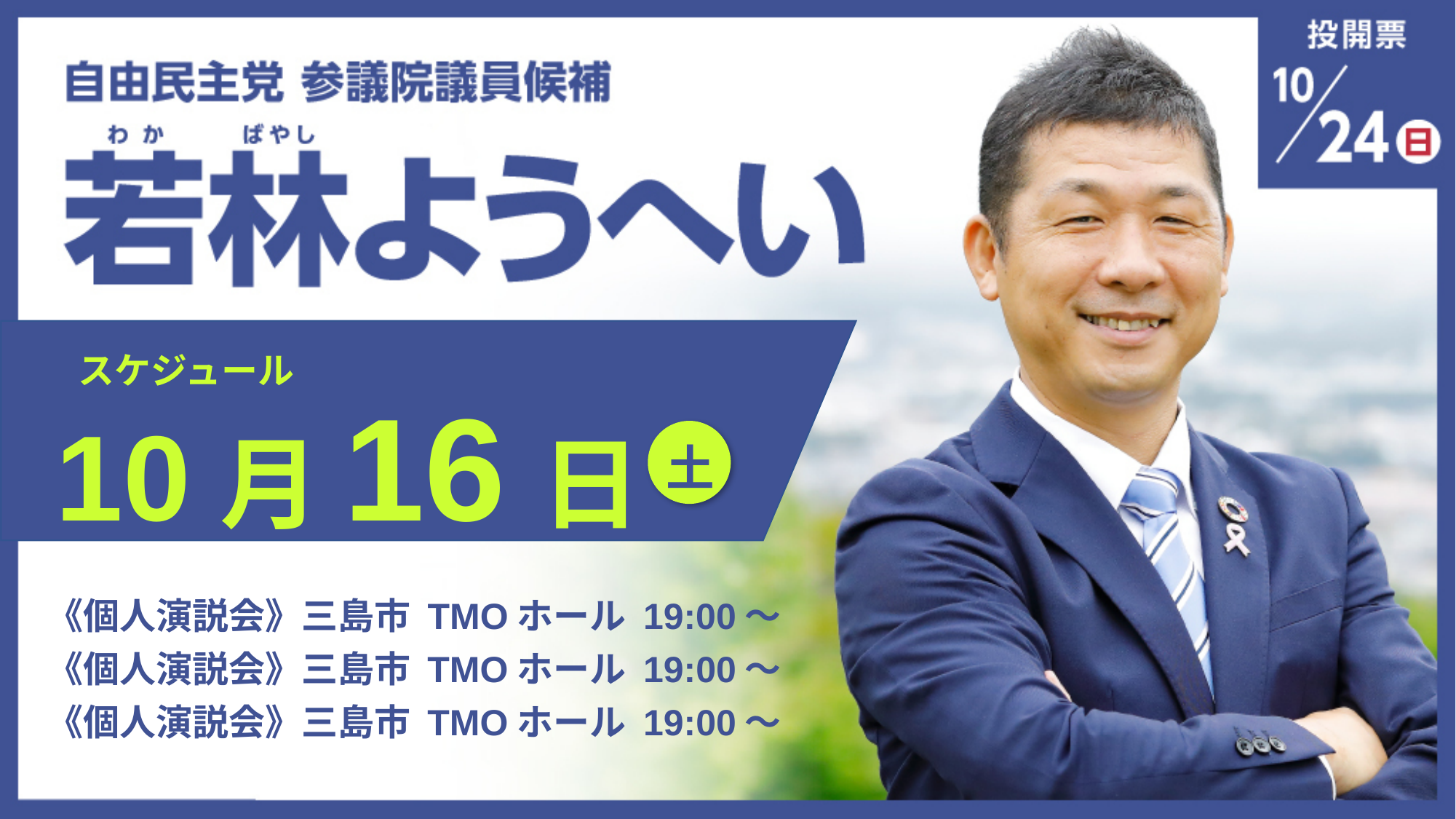

スケジュール
10月16日

土
《個人演説会》三島市 TMOホール 19:00～
《個人演説会》三島市 TMOホール 19:00～
《個人演説会》三島市 TMOホール 19:00～